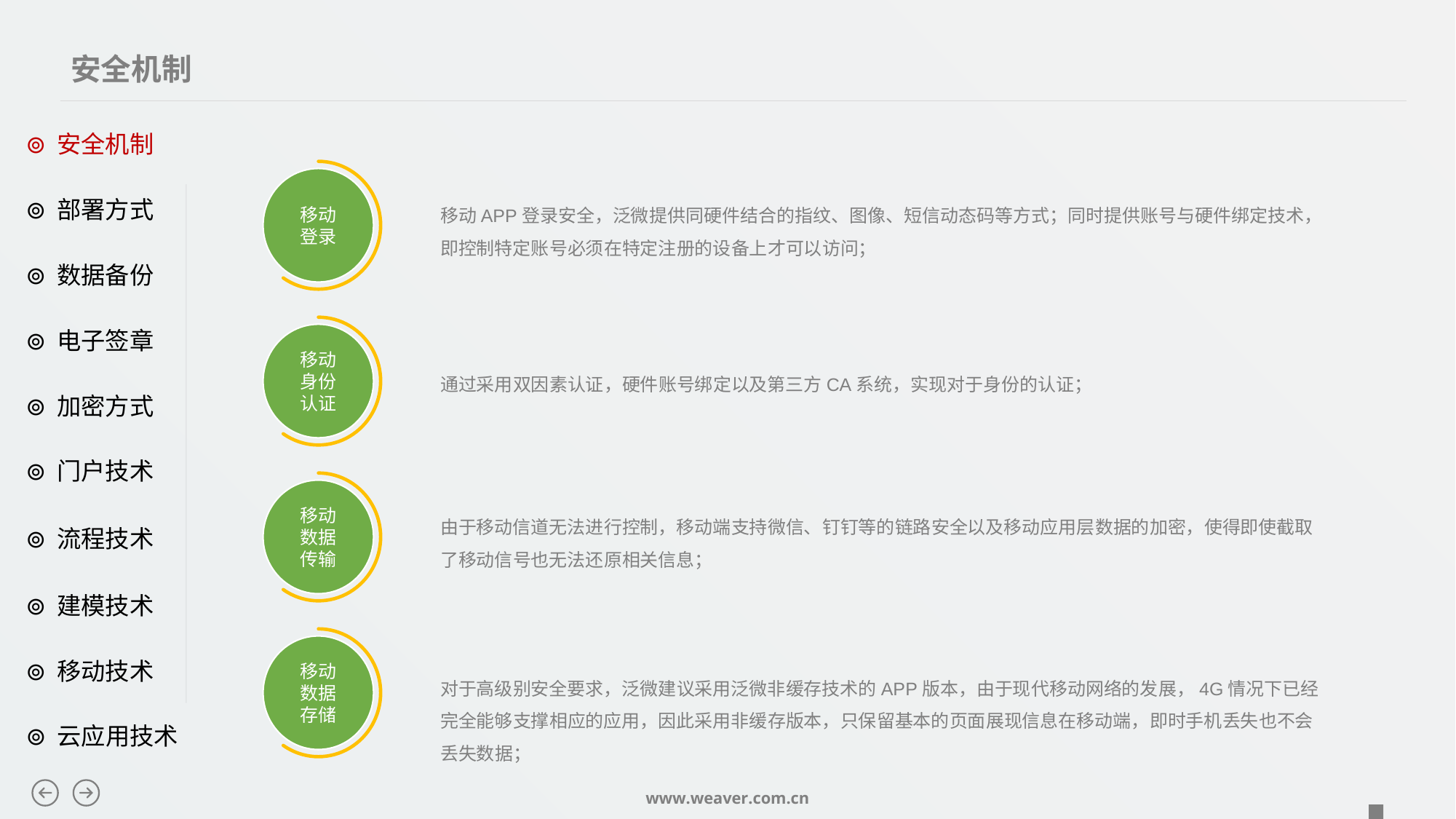

安全机制
⊚ 安全机制

移动
登录

移动APP登录安全，泛微提供同硬件结合的指纹、图像、短信动态码等方式；同时提供账号与硬件绑定技术，即控制特定账号必须在特定注册的设备上才可以访问；
⊚ 部署方式
⊚ 数据备份

移动
身份
认证
⊚ 电子签章
通过采用双因素认证，硬件账号绑定以及第三方CA系统，实现对于身份的认证；
⊚ 加密方式
⊚ 门户技术

移动
数据
传输
由于移动信道无法进行控制，移动端支持微信、钉钉等的链路安全以及移动应用层数据的加密，使得即使截取了移动信号也无法还原相关信息；
⊚ 流程技术
⊚ 建模技术

移动
数据
存储
⊚ 移动技术
对于高级别安全要求，泛微建议采用泛微非缓存技术的APP版本，由于现代移动网络的发展，4G情况下已经完全能够支撑相应的应用，因此采用非缓存版本，只保留基本的页面展现信息在移动端，即时手机丢失也不会丢失数据；
⊚ 云应用技术